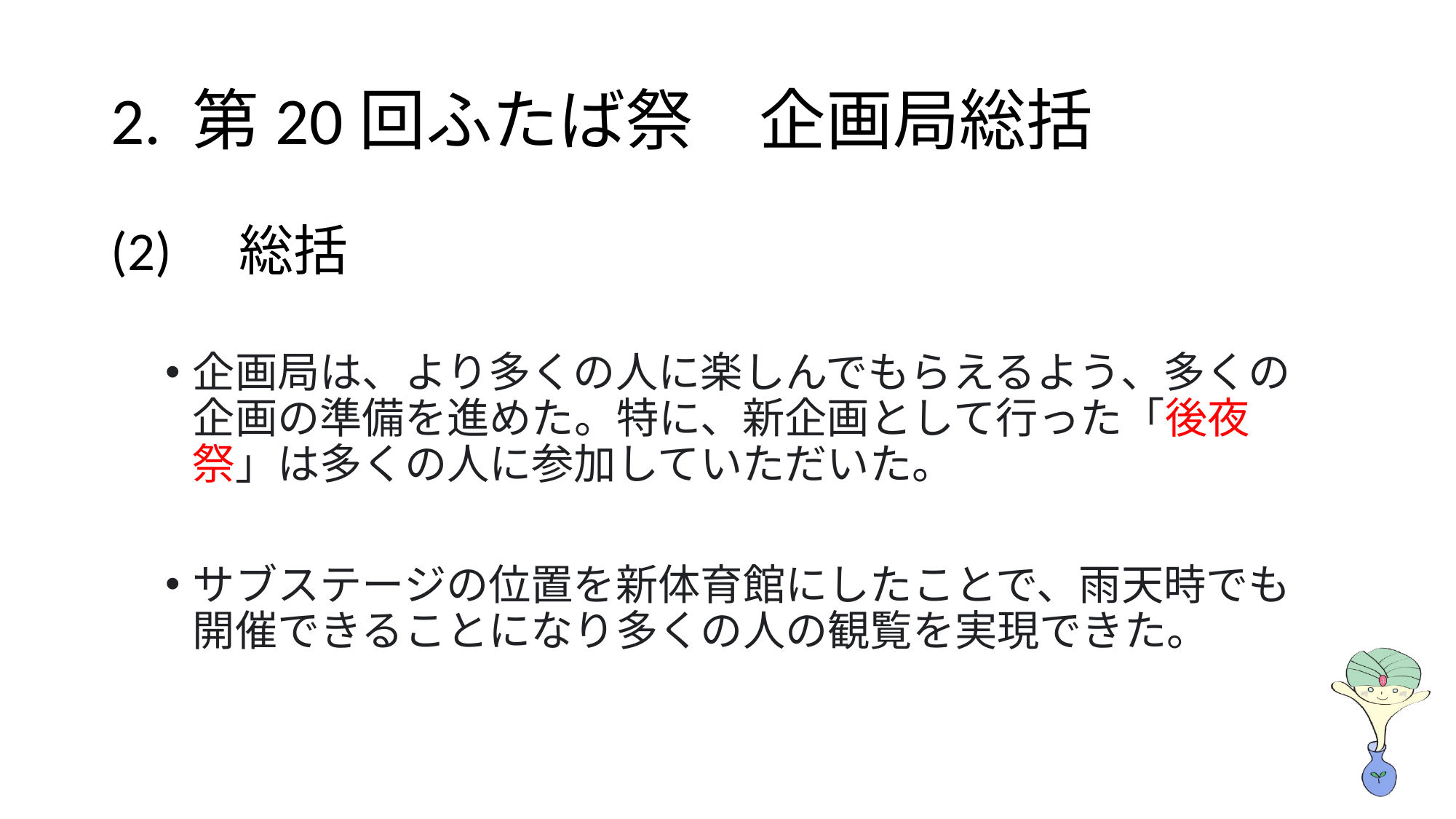

# 2. 第20回ふたば祭　企画局総括
(2)　総括

企画局は、より多くの人に楽しんでもらえるよう、多くの企画の準備を進めた。特に、新企画として行った「後夜祭」は多くの人に参加していただいた。

サブステージの位置を新体育館にしたことで、雨天時でも開催できることになり多くの人の観覧を実現できた。